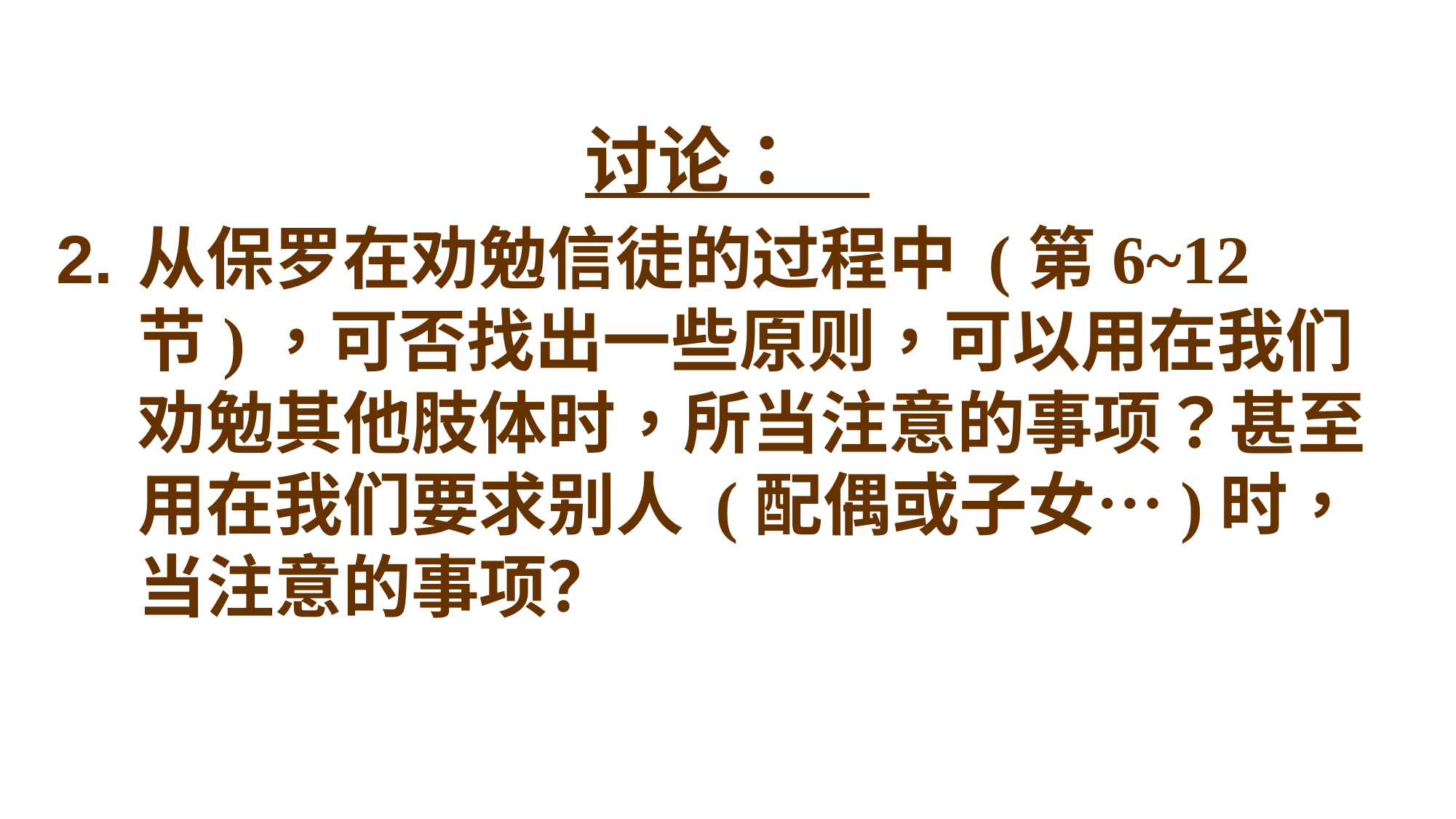

讨论：
2.	从保罗在劝勉信徒的过程中 (第6~12节)，可否找出一些原则，可以用在我们劝勉其他肢体时，所当注意的事项？甚至用在我们要求别人 (配偶或子女…)时，当注意的事项？